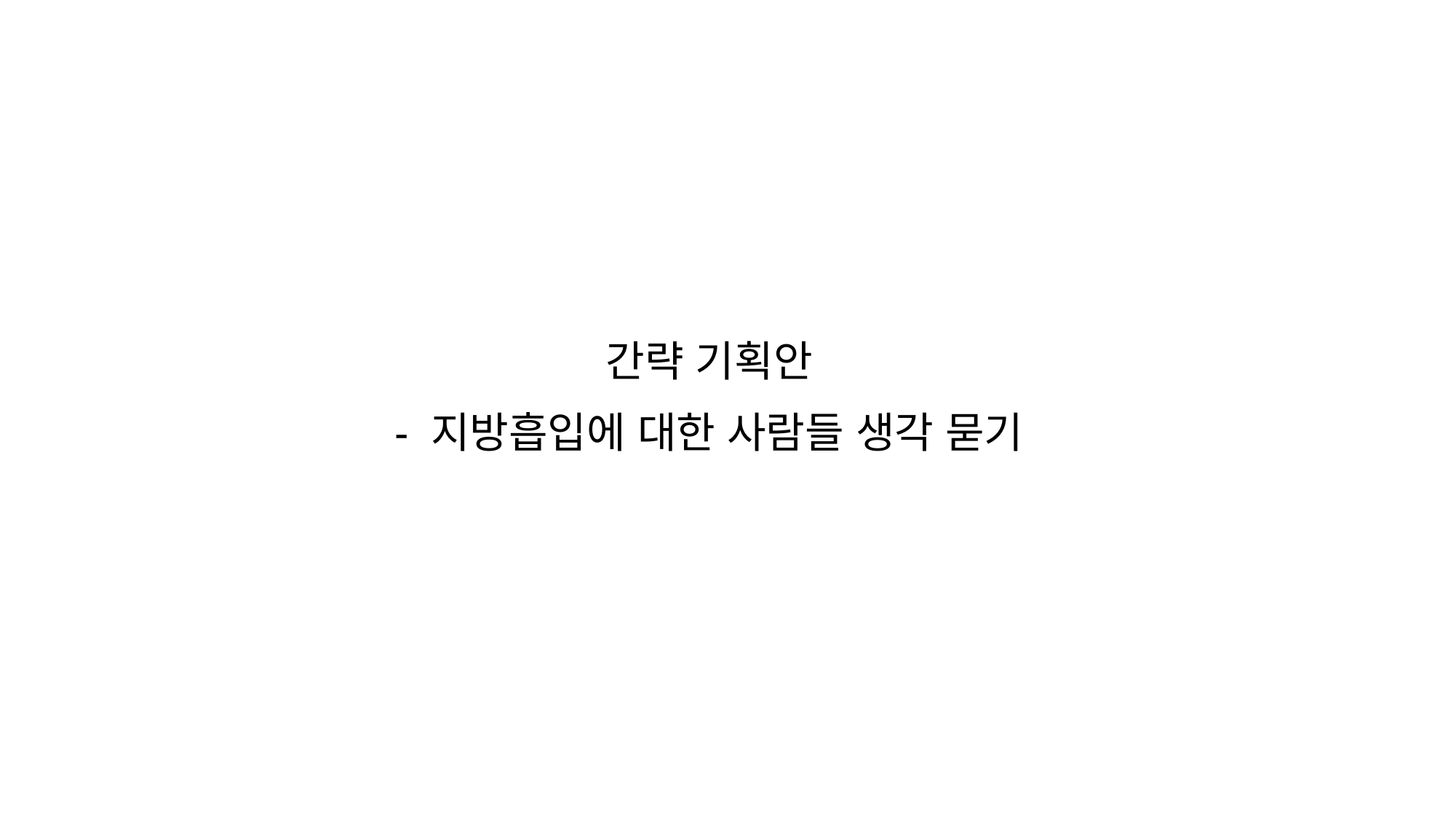

간략 기획안
- 지방흡입에 대한 사람들 생각 묻기